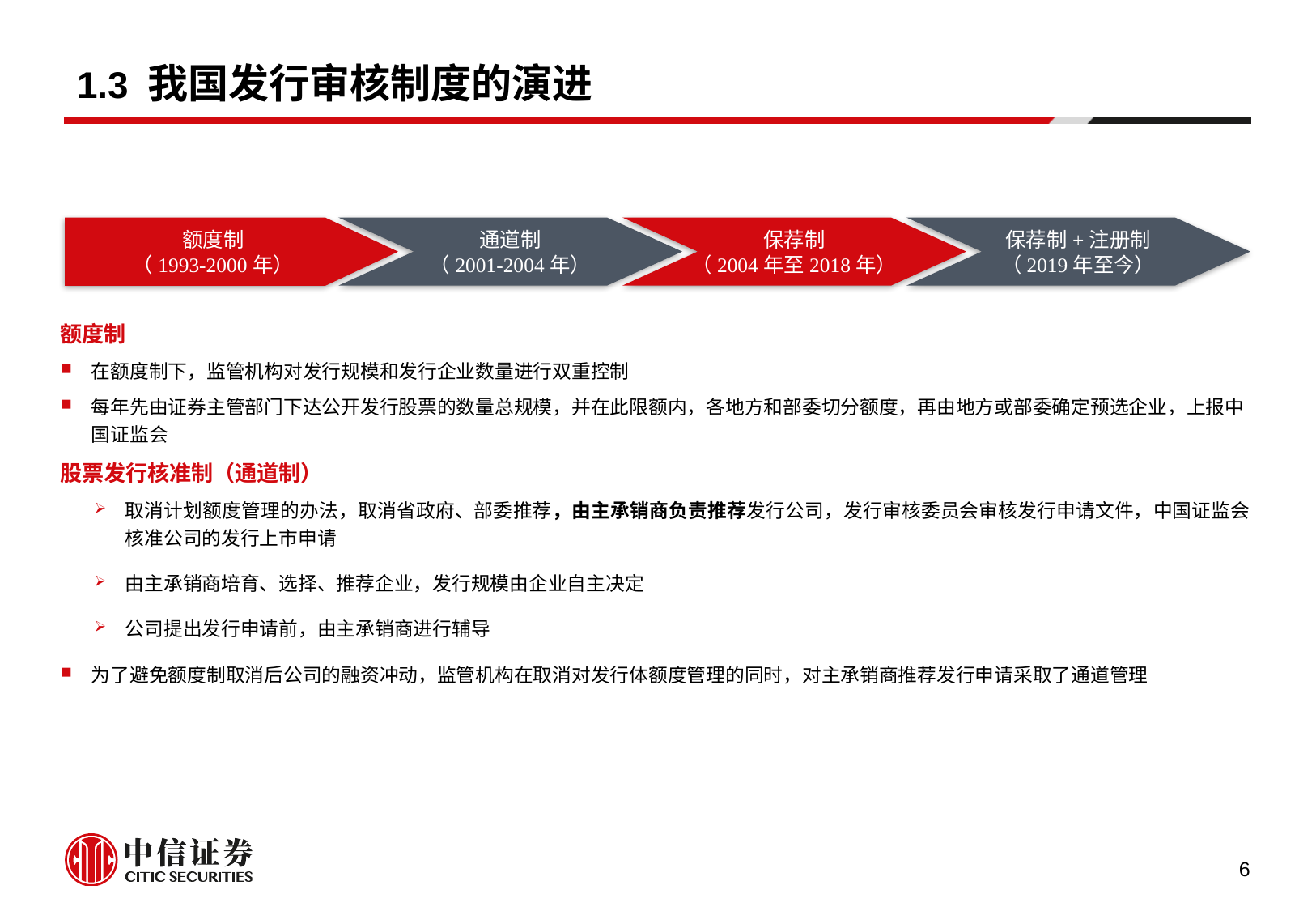

# 1.3 我国发行审核制度的演进
额度制
（1993-2000年）
通道制
（2001-2004年）
保荐制
（2004年至2018年）
保荐制+注册制
（2019年至今）
额度制
在额度制下，监管机构对发行规模和发行企业数量进行双重控制
每年先由证券主管部门下达公开发行股票的数量总规模，并在此限额内，各地方和部委切分额度，再由地方或部委确定预选企业，上报中国证监会
股票发行核准制（通道制）
取消计划额度管理的办法，取消省政府、部委推荐，由主承销商负责推荐发行公司，发行审核委员会审核发行申请文件，中国证监会核准公司的发行上市申请
由主承销商培育、选择、推荐企业，发行规模由企业自主决定
公司提出发行申请前，由主承销商进行辅导
为了避免额度制取消后公司的融资冲动，监管机构在取消对发行体额度管理的同时，对主承销商推荐发行申请采取了通道管理